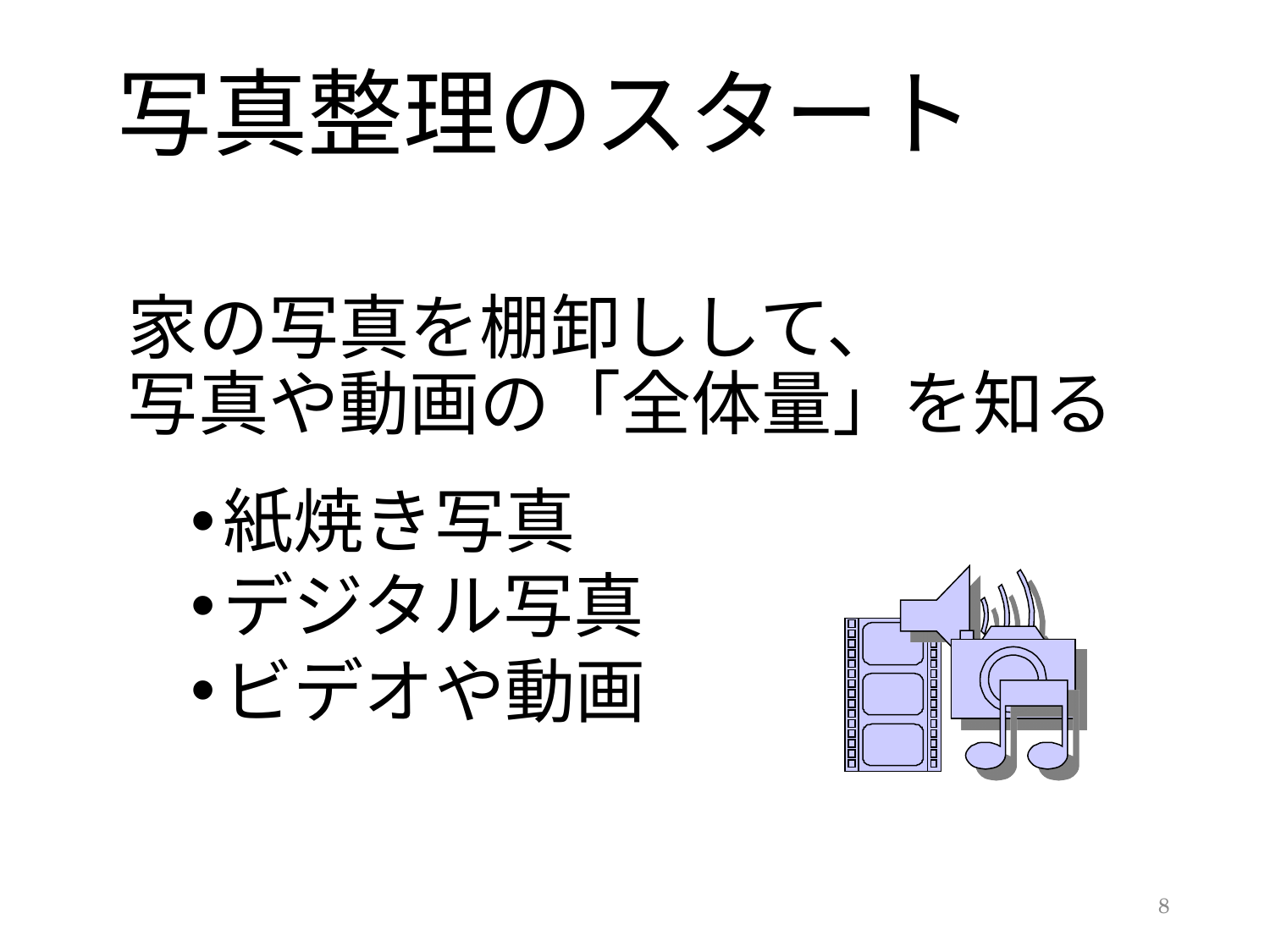

# 写真整理のスタート
家の写真を棚卸しして、
写真や動画の「全体量」を知る

紙焼き写真
デジタル写真
ビデオや動画

8